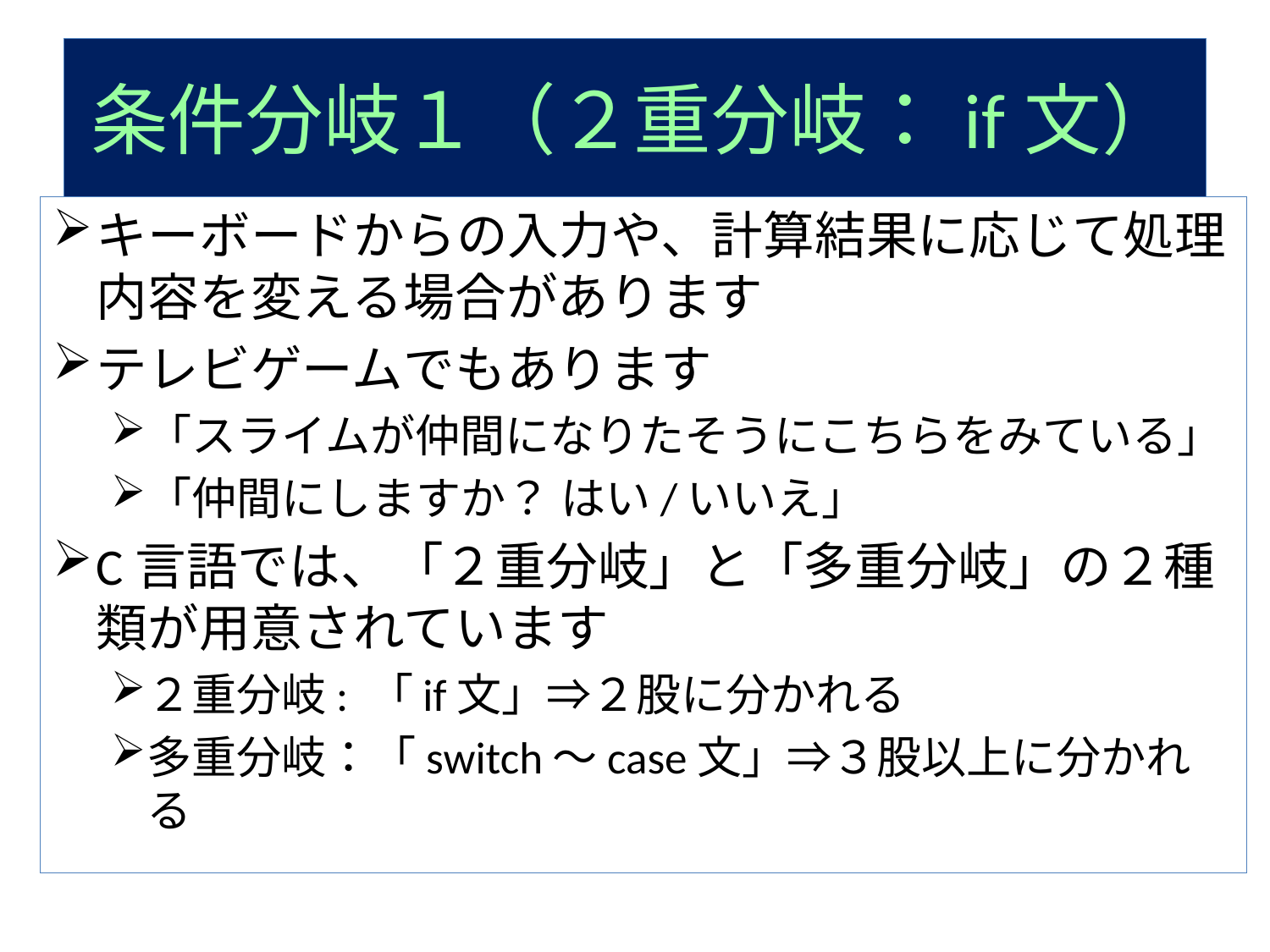

# 条件分岐１（２重分岐：if文）
キーボードからの入力や、計算結果に応じて処理内容を変える場合があります
テレビゲームでもあります
「スライムが仲間になりたそうにこちらをみている」
「仲間にしますか？ はい/いいえ」
C言語では、「２重分岐」と「多重分岐」の２種類が用意されています
２重分岐: 「if文」⇒２股に分かれる
多重分岐：「switch～case文」⇒３股以上に分かれる